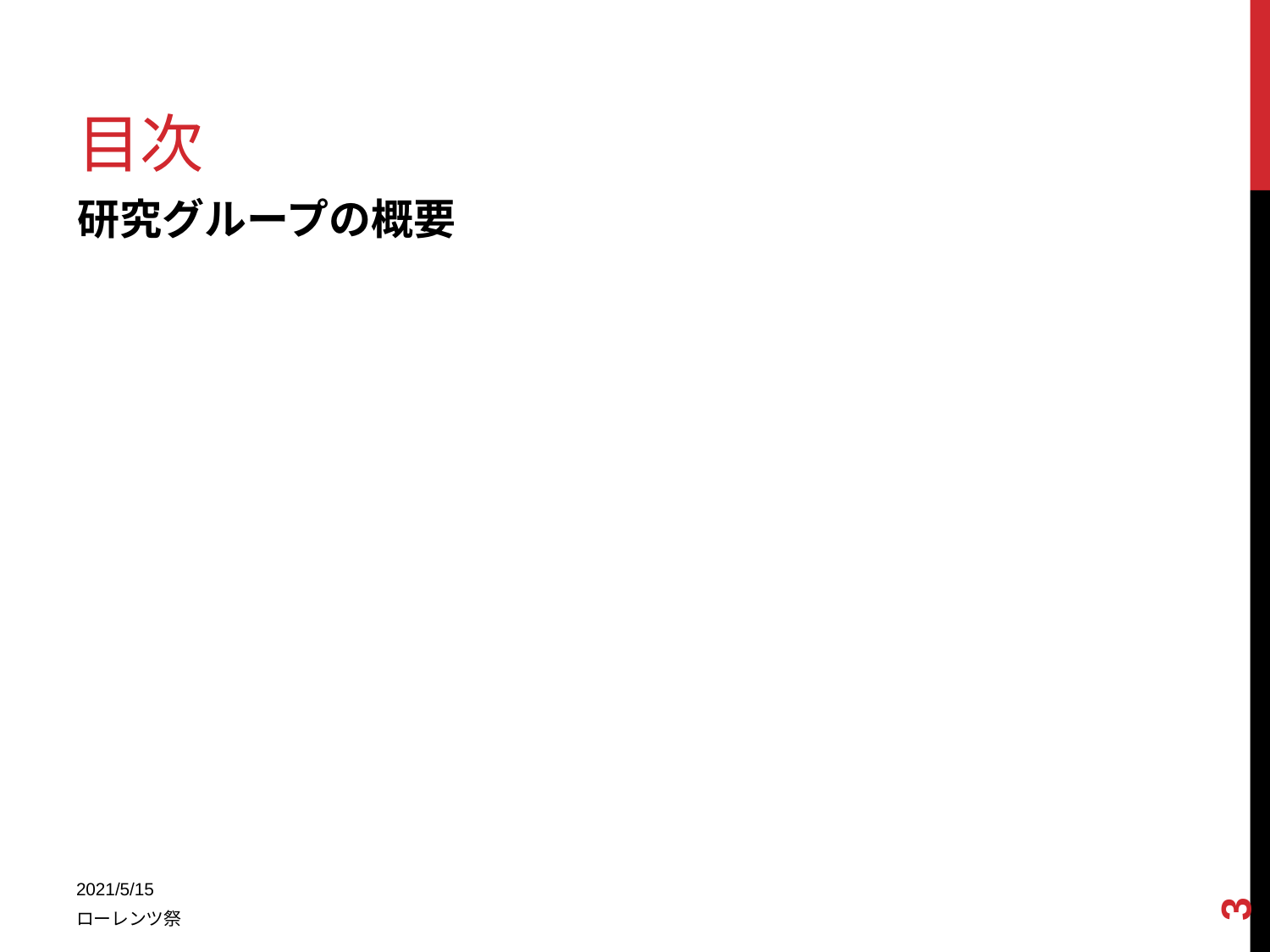

# 目次
研究グループの概要
レオロジーの統計力学
	流れる粉と流れない粉
	シックニングとインパクトによる硬化
ゆらぐ熱力学
　　　　トレードオフ関係式と幾何学的熱力学
　　　　幾何学ポンプのカレント
まとめ
3
2021/5/15
ローレンツ祭